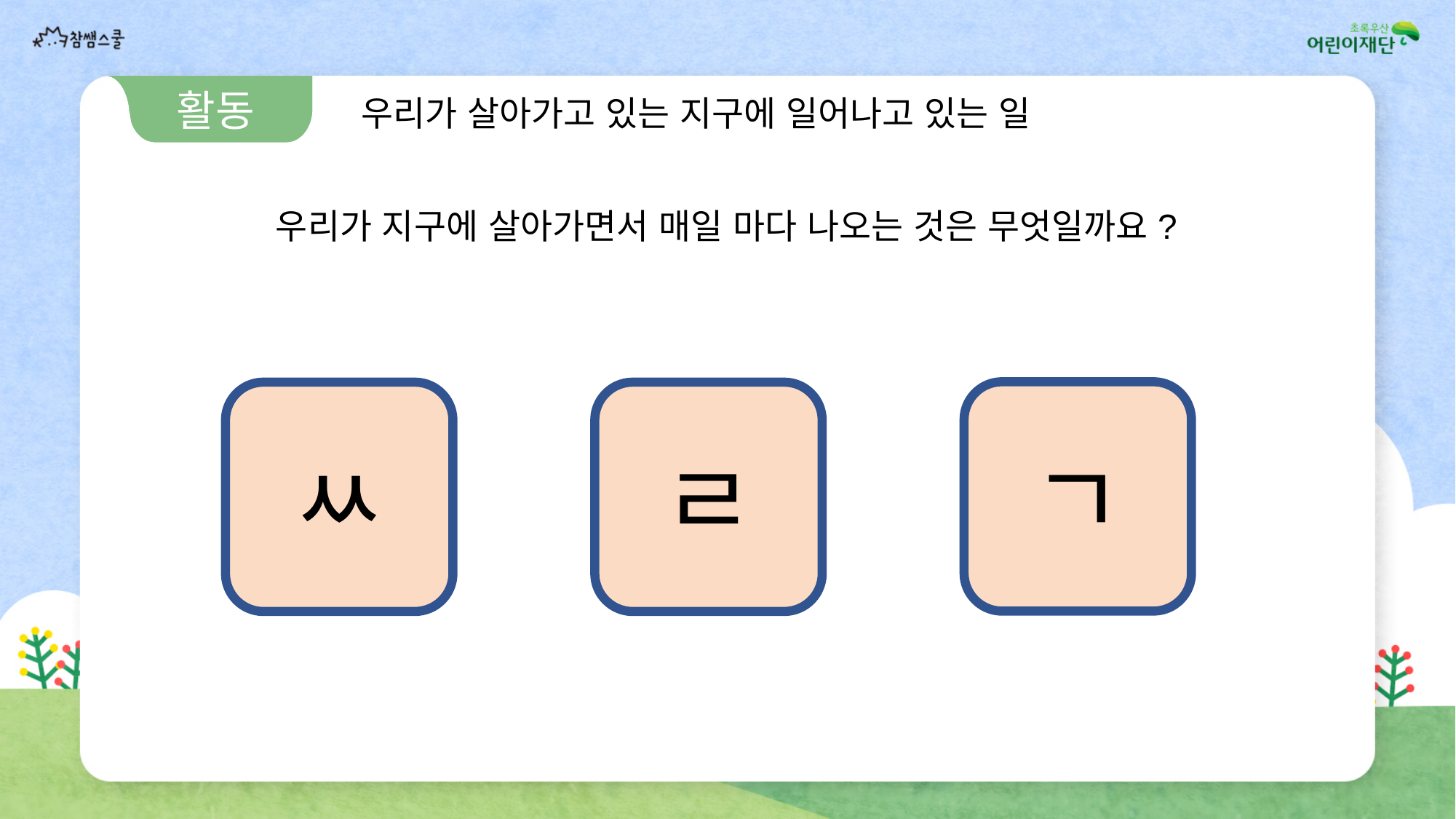

활동1
우리가 살아가고 있는 지구에 일어나고 있는 일
우리가 지구에 살아가면서 매일 마다 나오는 것은 무엇일까요?
ㄱ
ㅆ
ㄹ